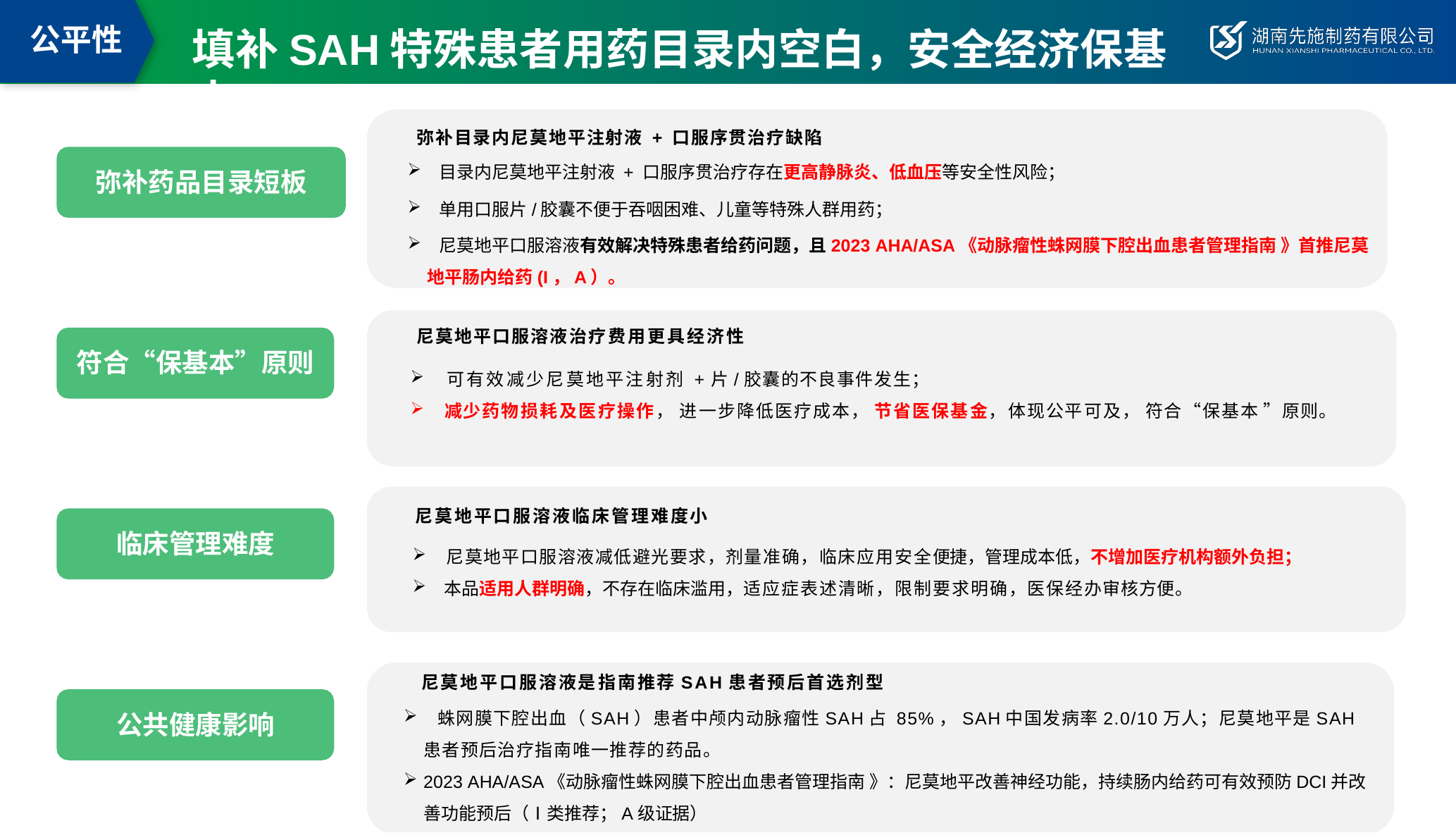

公平性
# 填补SAH特殊患者用药目录内空白，安全经济保基本

弥补目录内尼莫地平注射液 + 口服序贯治疗缺陷
  目录内尼莫地平注射液 + 口服序贯治疗存在更高静脉炎、低血压等安全性风险；
  单用口服片/胶囊不便于吞咽困难、儿童等特殊人群用药；
  尼莫地平口服溶液有效解决特殊患者给药问题，且2023 AHA/ASA《动脉瘤性蛛网膜下腔出血患者管理指南 》首推尼莫地平肠内给药(I，A）。

弥补药品目录短板

尼莫地平口服溶液治疗费用更具经济性

符合“保基本”原则
  可有效减少尼莫地平注射剂 +片/胶囊的不良事件发生；
  减少药物损耗及医疗操作， 进一步降低医疗成本， 节省医保基金，体现公平可及， 符合“保基本 ”原则。

尼莫地平口服溶液临床管理难度小

临床管理难度

  尼莫地平口服溶液减低避光要求，剂量准确，临床应用安全便捷，管理成本低，不增加医疗机构额外负担；
  本品适用人群明确，不存在临床滥用，适应症表述清晰，限制要求明确，医保经办审核方便。

尼莫地平口服溶液是指南推荐SAH患者预后首选剂型

公共健康影响
  蛛网膜下腔出血（SAH）患者中颅内动脉瘤性SAH占 85%，SAH中国发病率2.0/10万人；尼莫地平是SAH 患者预后治疗指南唯一推荐的药品。
2023 AHA/ASA《动脉瘤性蛛网膜下腔出血患者管理指南 》：尼莫地平改善神经功能，持续肠内给药可有效预防DCI并改善功能预后（Ⅰ类推荐；A级证据）